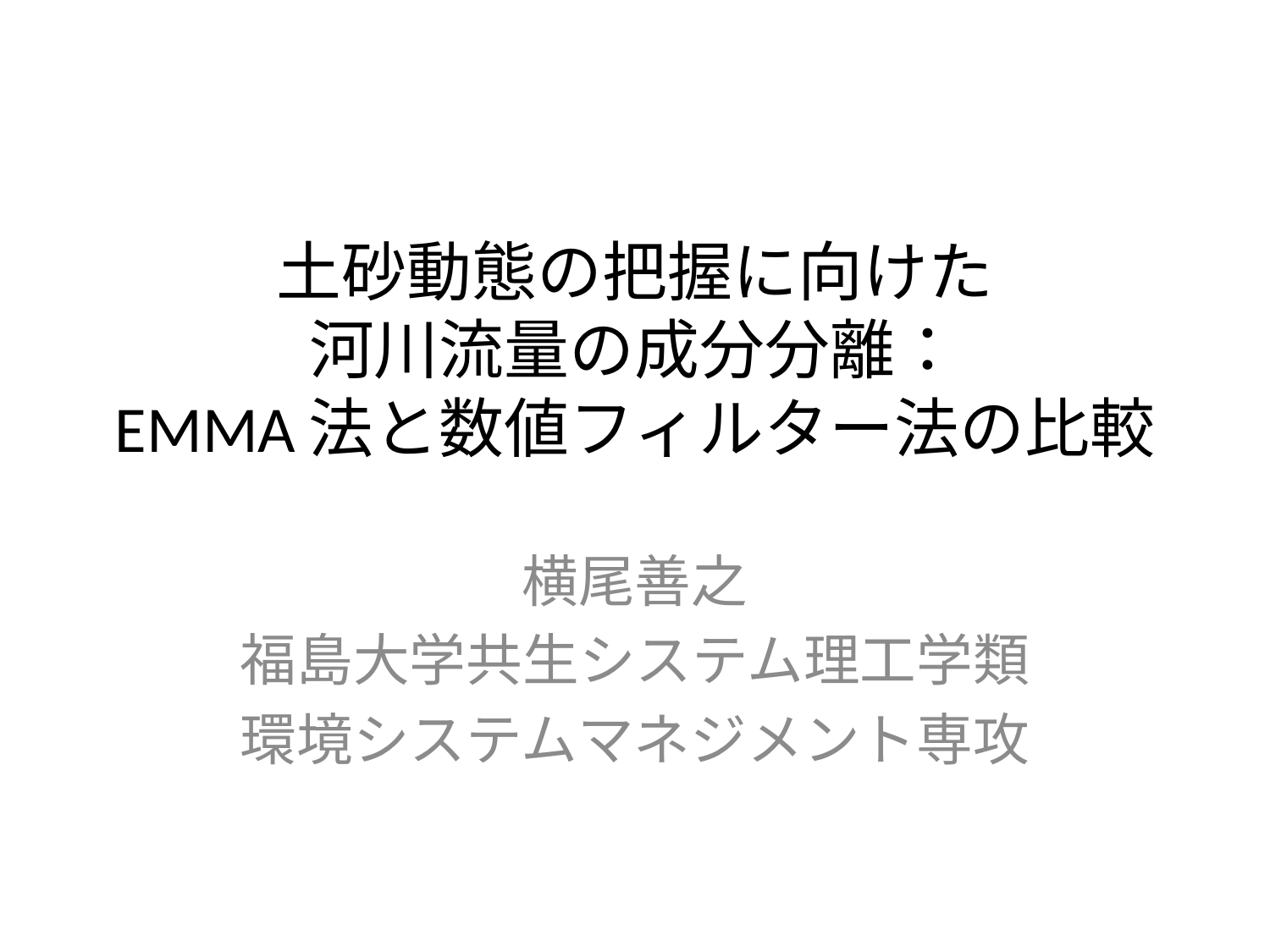

# 土砂動態の把握に向けた 河川流量の成分分離： EMMA法と数値フィルター法の比較
横尾善之
福島大学共生システム理工学類
環境システムマネジメント専攻